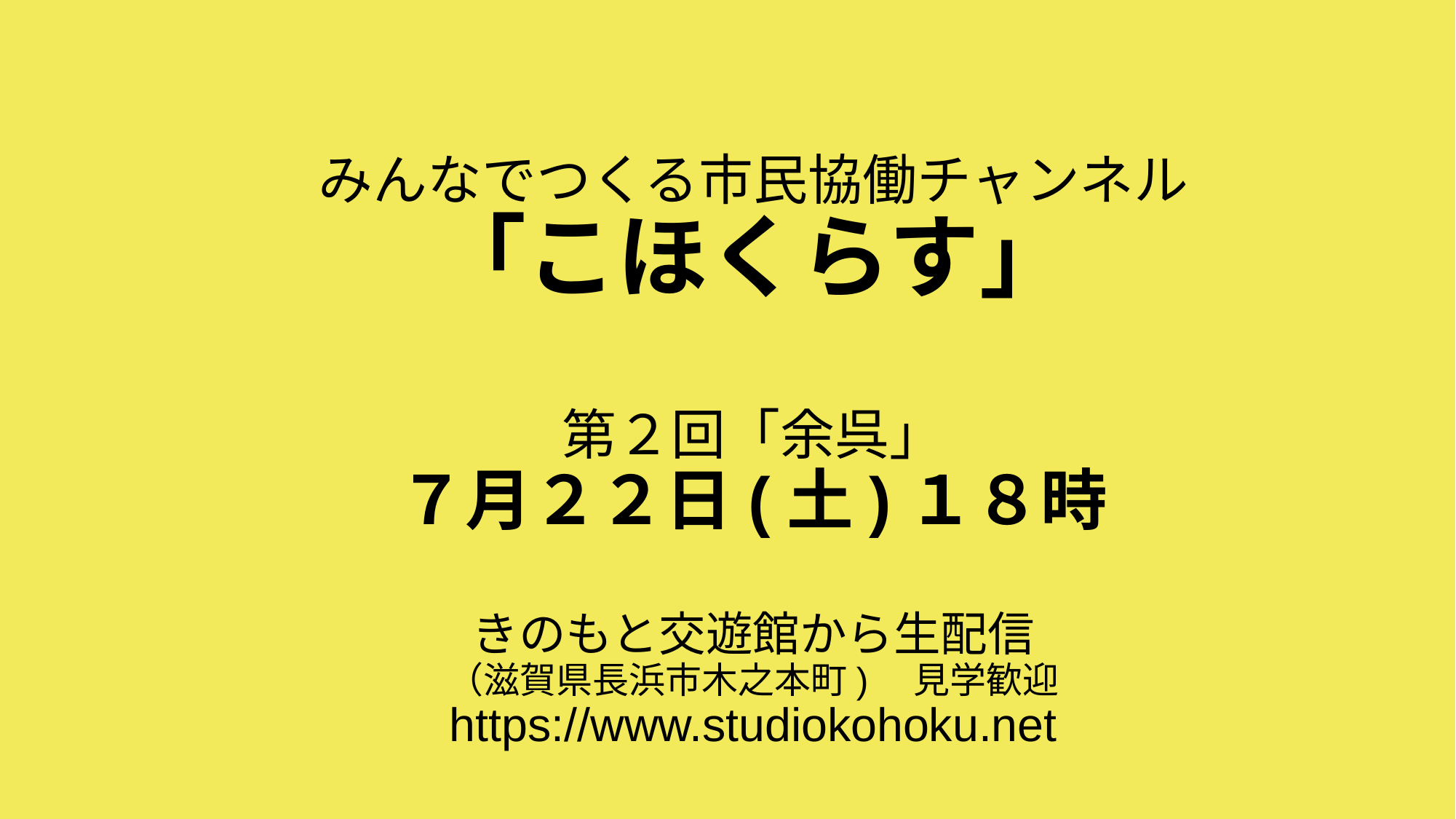

# みんなでつくる市民協働チャンネル 「こほくらす」 第２回「余呉」 ７月２２日(土)１８時 きのもと交遊館から生配信 （滋賀県長浜市木之本町)　見学歓迎 https://www.studiokohoku.net